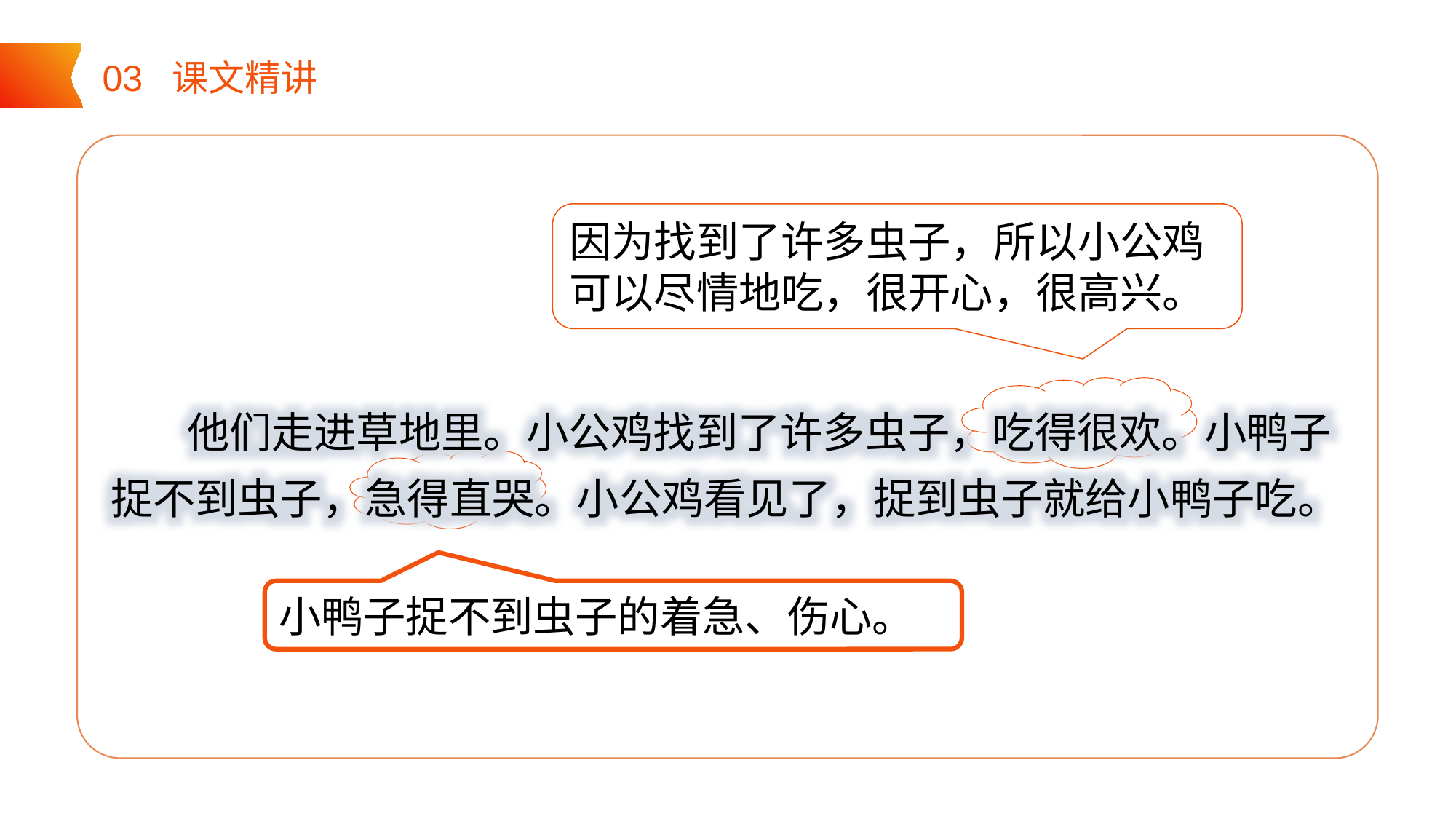

03  课文精讲

因为找到了许多虫子，所以小公鸡可以尽情地吃，很开心，很高兴。

       他们走进草地里。小公鸡找到了许多虫子，吃得很欢。小鸭子捉不到虫子，急得直哭。小公鸡看见了，捉到虫子就给小鸭子吃。

小鸭子捉不到虫子的着急、伤心。